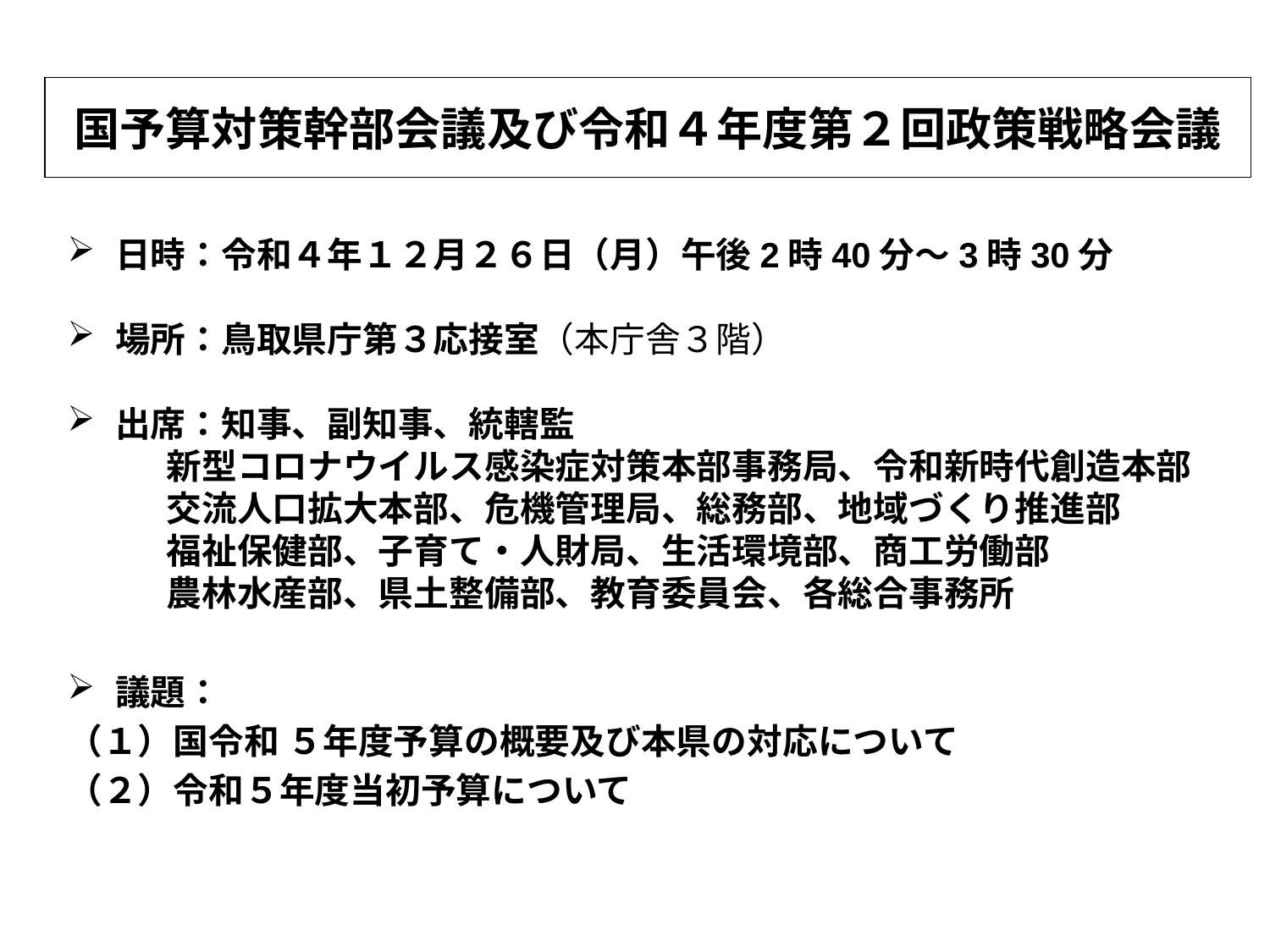

国予算対策幹部会議及び令和４年度第２回政策戦略会議
日時：令和４年１２月２６日（月）午後2時40分～3時30分

場所：鳥取県庁第３応接室（本庁舎３階）

出席：知事、副知事、統轄監
新型コロナウイルス感染症対策本部事務局、令和新時代創造本部
交流人口拡大本部、危機管理局、総務部、地域づくり推進部
福祉保健部、子育て・人財局、生活環境部、商工労働部
農林水産部、県土整備部、教育委員会、各総合事務所

議題：
（１）国令和 ５年度予算の概要及び本県の対応について
（２）令和５年度当初予算について